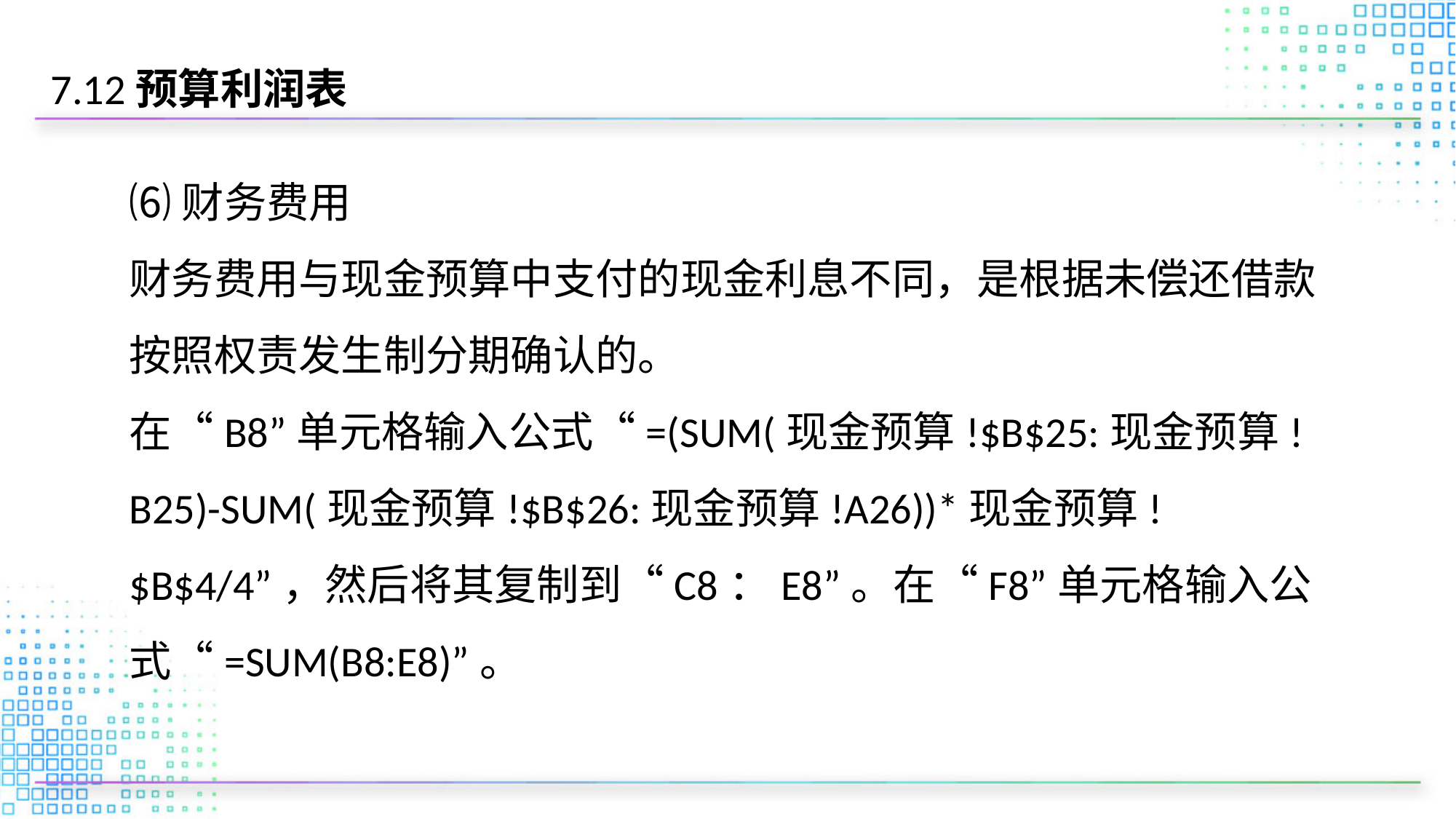

# 7.12预算利润表
⑹财务费用
财务费用与现金预算中支付的现金利息不同，是根据未偿还借款按照权责发生制分期确认的。
在“B8”单元格输入公式“=(SUM(现金预算!$B$25:现金预算!B25)-SUM(现金预算!$B$26:现金预算!A26))*现金预算!$B$4/4”，然后将其复制到“C8：E8”。在“F8”单元格输入公式“=SUM(B8:E8)”。